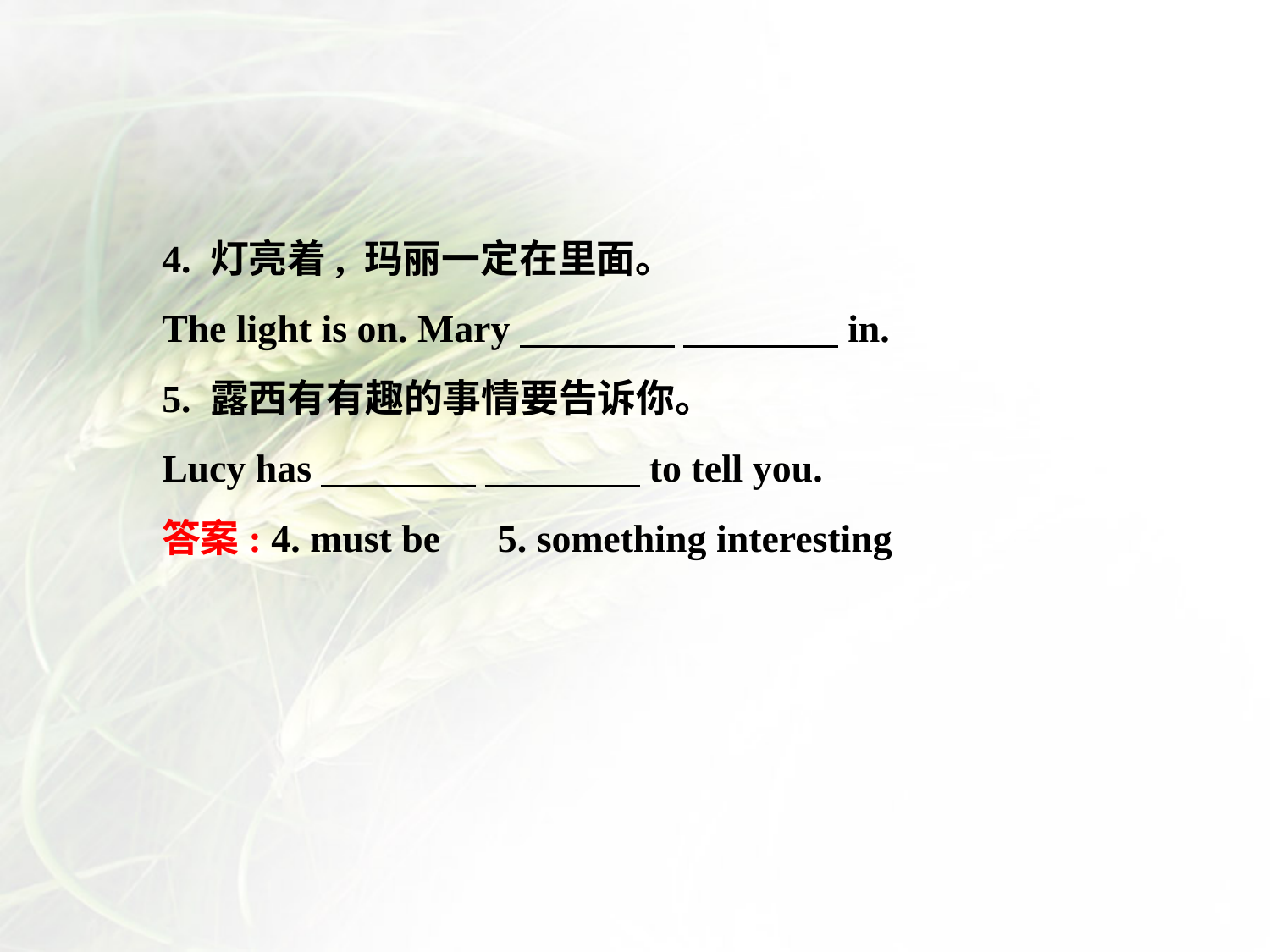

4. 灯亮着, 玛丽一定在里面。
The light is on. Mary　　　　 　　　　in.
5. 露西有有趣的事情要告诉你。
Lucy has　　　　 　　　　to tell you.
答案: 4. must be　5. something interesting